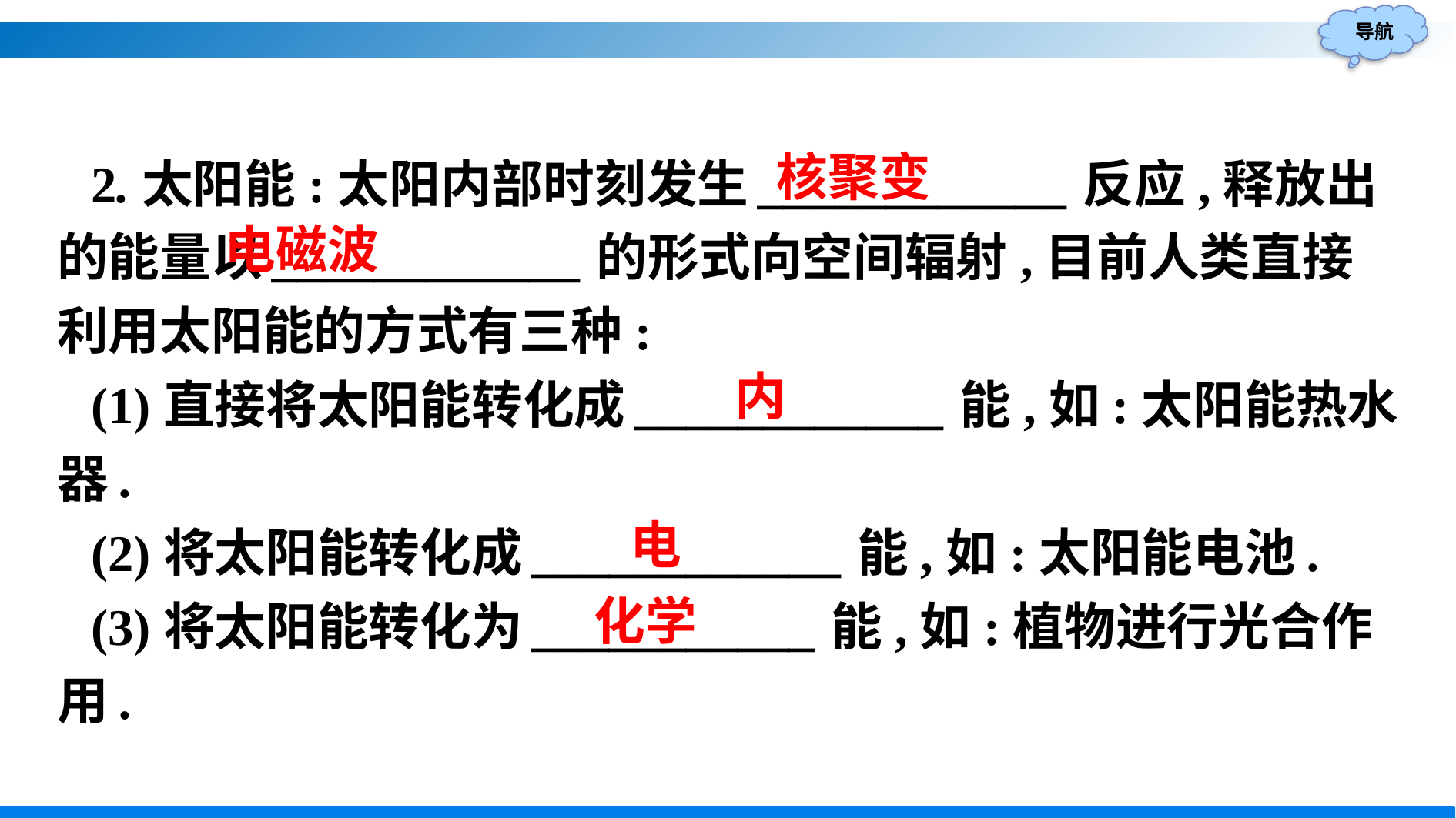

2.太阳能:太阳内部时刻发生____________反应,释放出的能量以____________的形式向空间辐射,目前人类直接利用太阳能的方式有三种:
(1)直接将太阳能转化成____________能,如:太阳能热水器.
(2)将太阳能转化成____________能,如:太阳能电池.
(3)将太阳能转化为___________能,如:植物进行光合作用.
核聚变
电磁波
内
电
化学